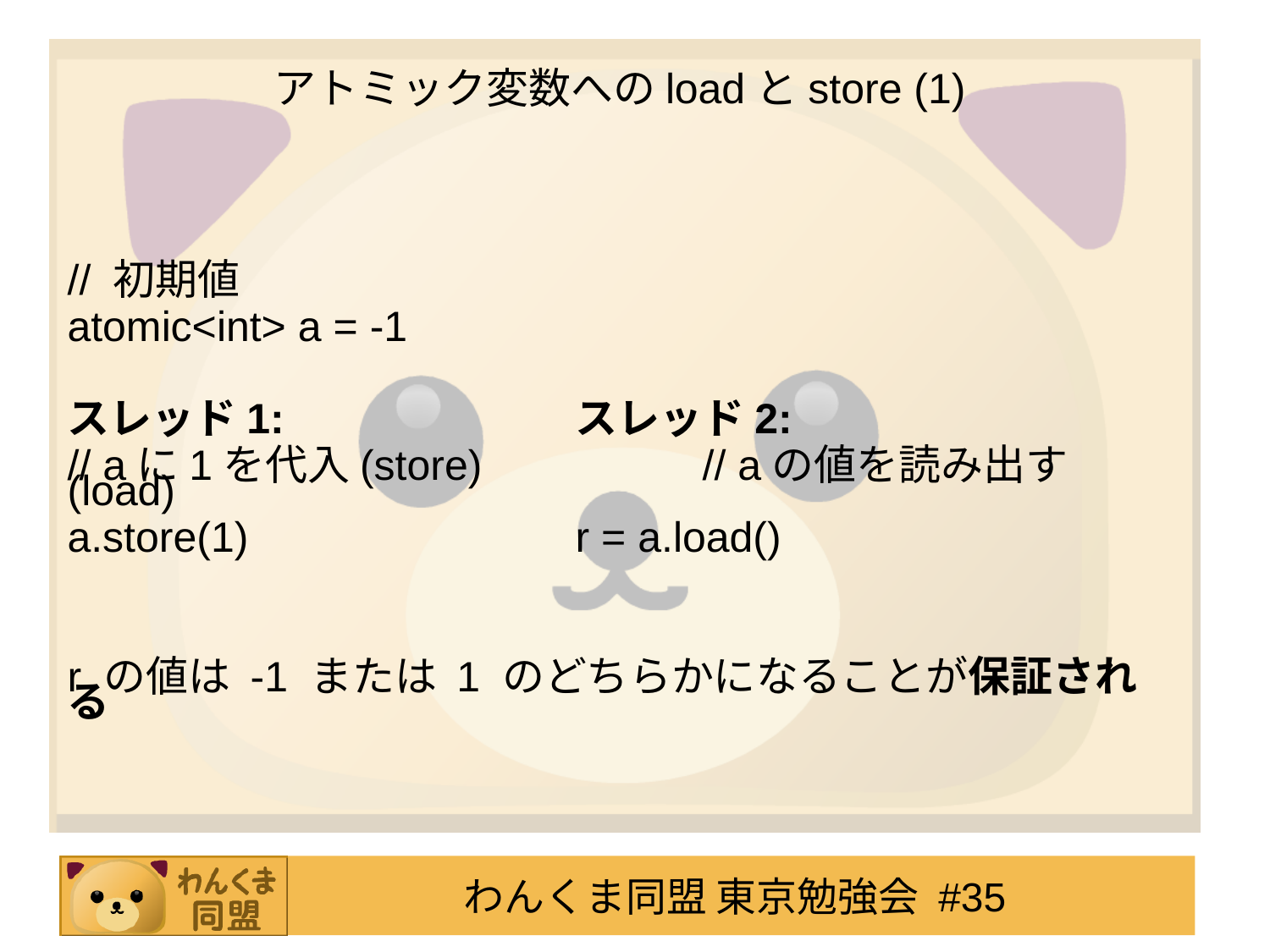

# アトミック変数へのloadとstore (1)

// 初期値
atomic<int> a = -1

スレッド1:			スレッド2:
// aに1を代入(store)		// aの値を読み出す(load)
a.store(1)			r = a.load()

r の値は -1 または 1 のどちらかになることが保証される